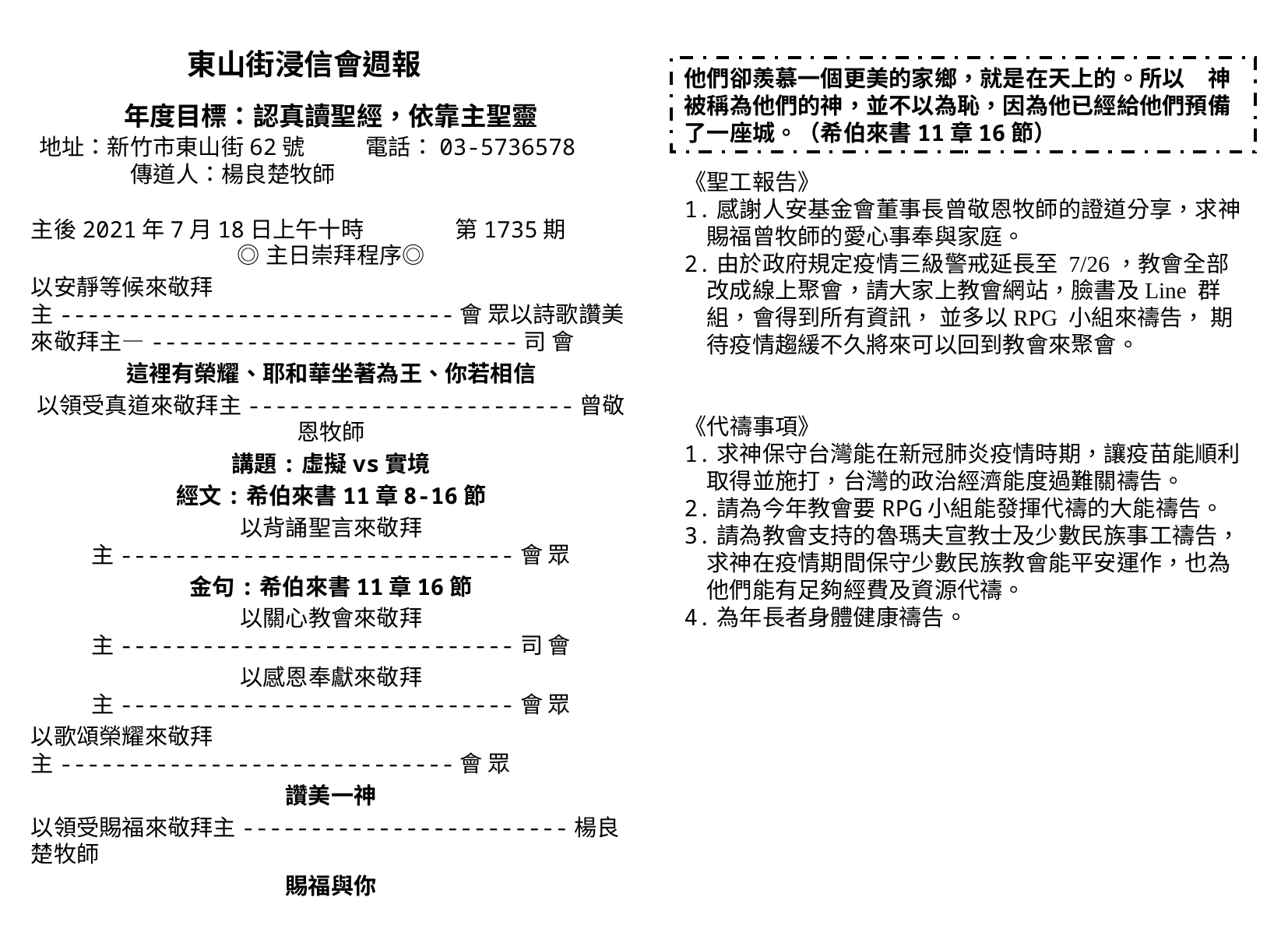

東山街浸信會週報

年度目標：認真讀聖經，依靠主聖靈

他們卻羨慕一個更美的家鄉，就是在天上的。所以　神被稱為他們的神，並不以為恥，因為他已經給他們預備了一座城。（希伯來書11章16節）

地址：新竹市東山街62號            電話：03-5736578
                 傳道人：楊良楚牧師
《聖工報告》
1.感謝人安基金會董事長曾敬恩牧師的證道分享，求神賜福曾牧師的愛心事奉與家庭。
2.由於政府規定疫情三級警戒延長至 7/26，教會全部改成線上聚會，請大家上教會網站，臉書及Line 群組，會得到所有資訊， 並多以RPG 小組來禱告， 期待疫情趨緩不久將來可以回到教會來聚會。

《代禱事項》
1.求神保守台灣能在新冠肺炎疫情時期，讓疫苗能順利取得並施打，台灣的政治經濟能度過難關禱告。
2.請為今年教會要RPG小組能發揮代禱的大能禱告。
3.請為教會支持的魯瑪夫宣教士及少數民族事工禱告，求神在疫情期間保守少數民族教會能平安運作，也為他們能有足夠經費及資源代禱。
4.為年長者身體健康禱告。
主後2021年7月18日上午十時                  第1735期
◎主日崇拜程序◎
以安靜等候來敬拜主-----------------------------會 眾以詩歌讚美來敬拜主—---------------------------司 會
這裡有榮耀、耶和華坐著為王、你若相信
以領受真道來敬拜主------------------------曾敬恩牧師
講題:虛擬vs實境
經文:希伯來書11章8-16節
以背誦聖言來敬拜主-----------------------------會 眾
金句:希伯來書11章16節
以關心教會來敬拜主-----------------------------司 會
以感恩奉獻來敬拜主-----------------------------會 眾
以歌頌榮耀來敬拜主-----------------------------會 眾
讚美一神
以領受賜福來敬拜主------------------------楊良楚牧師
賜福與你